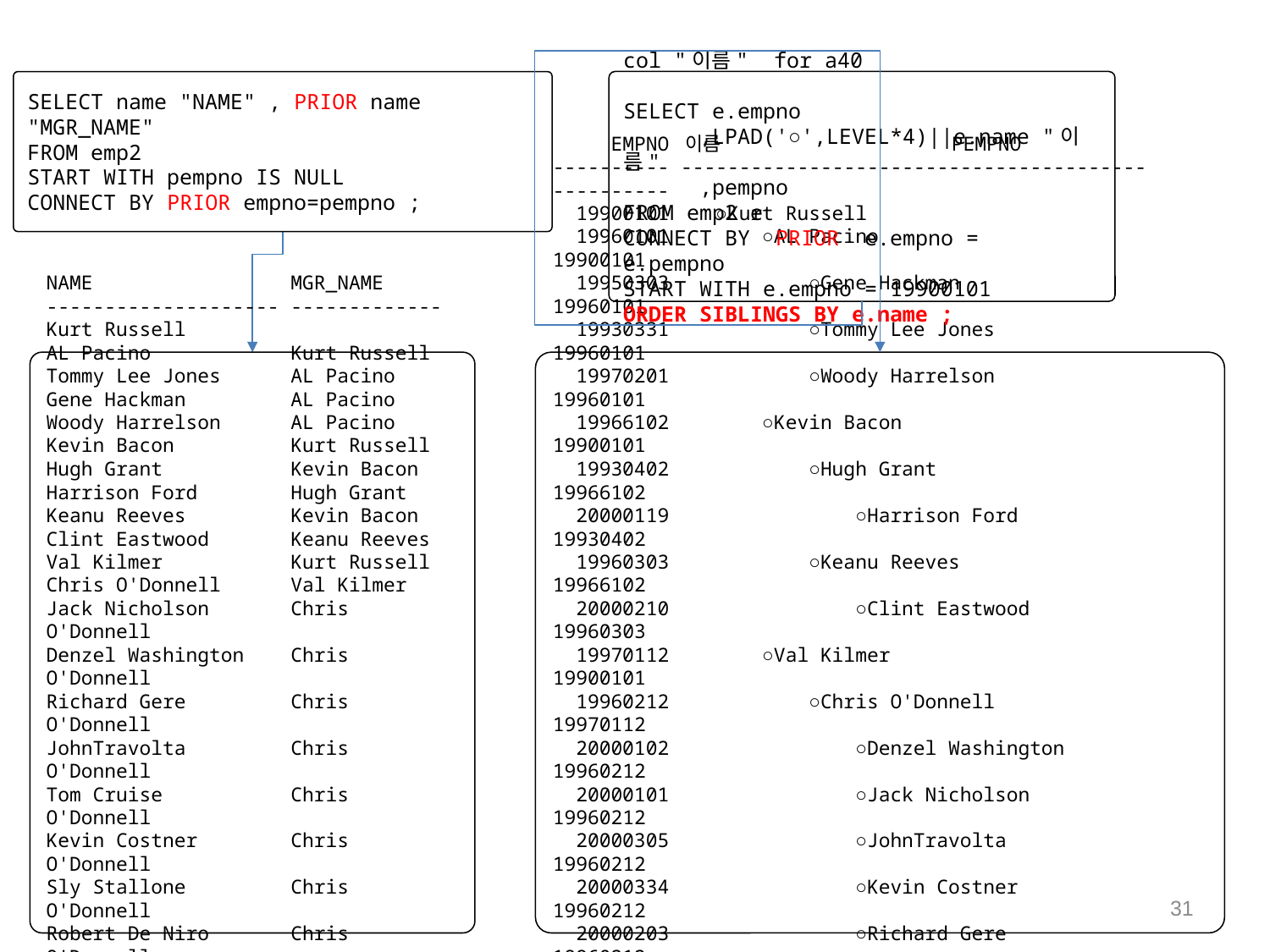

col "이름"  for a40

SELECT e.empno
      ,LPAD('○',LEVEL*4)||e.name "이름"
      ,pempno
FROM emp2 e
CONNECT BY  PRIOR  e.empno =  e.pempno
START WITH e.empno = 19900101
ORDER SIBLINGS BY e.name ;
SELECT name "NAME" , PRIOR name "MGR_NAME"
FROM emp2
START WITH pempno IS NULL
CONNECT BY PRIOR empno=pempno ;
NAME                 MGR_NAME
-------------------- -------------
Kurt Russell
AL Pacino            Kurt Russell
Tommy Lee Jones      AL Pacino
Gene Hackman         AL Pacino
Woody Harrelson      AL Pacino
Kevin Bacon          Kurt Russell
Hugh Grant           Kevin Bacon
Harrison Ford        Hugh Grant
Keanu Reeves         Kevin Bacon
Clint Eastwood       Keanu Reeves
Val Kilmer           Kurt Russell
Chris O'Donnell      Val Kilmer
Jack Nicholson       Chris O'Donnell
Denzel Washington    Chris O'Donnell
Richard Gere         Chris O'Donnell
JohnTravolta         Chris O'Donnell
Tom Cruise           Chris O'Donnell
Kevin Costner        Chris O'Donnell
Sly Stallone         Chris O'Donnell
Robert De Niro       Chris O'Donnell

20 개의 행이 선택되었습니다.
     EMPNO 이름                                         PEMPNO
---------- ---------------------------------------- ----------
  19900101    ○Kurt Russell
  19960101        ○AL Pacino                         19900101
  19950303            ○Gene Hackman                  19960101
  19930331            ○Tommy Lee Jones               19960101
  19970201            ○Woody Harrelson               19960101
  19966102        ○Kevin Bacon                       19900101
  19930402            ○Hugh Grant                    19966102
  20000119                ○Harrison Ford             19930402
  19960303            ○Keanu Reeves                  19966102
  20000210                ○Clint Eastwood            19960303
  19970112        ○Val Kilmer                        19900101
  19960212            ○Chris O'Donnell               19970112
  20000102                ○Denzel Washington         19960212
  20000101                ○Jack Nicholson            19960212
  20000305                ○JohnTravolta              19960212
  20000334                ○Kevin Costner             19960212
  20000203                ○Richard Gere              19960212
  20006106                ○Robert De Niro            19960212
  20000407                ○Sly Stallone              19960212
  20000308                ○Tom Cruise                19960212

20 개의 행이 선택되었습니다.
31